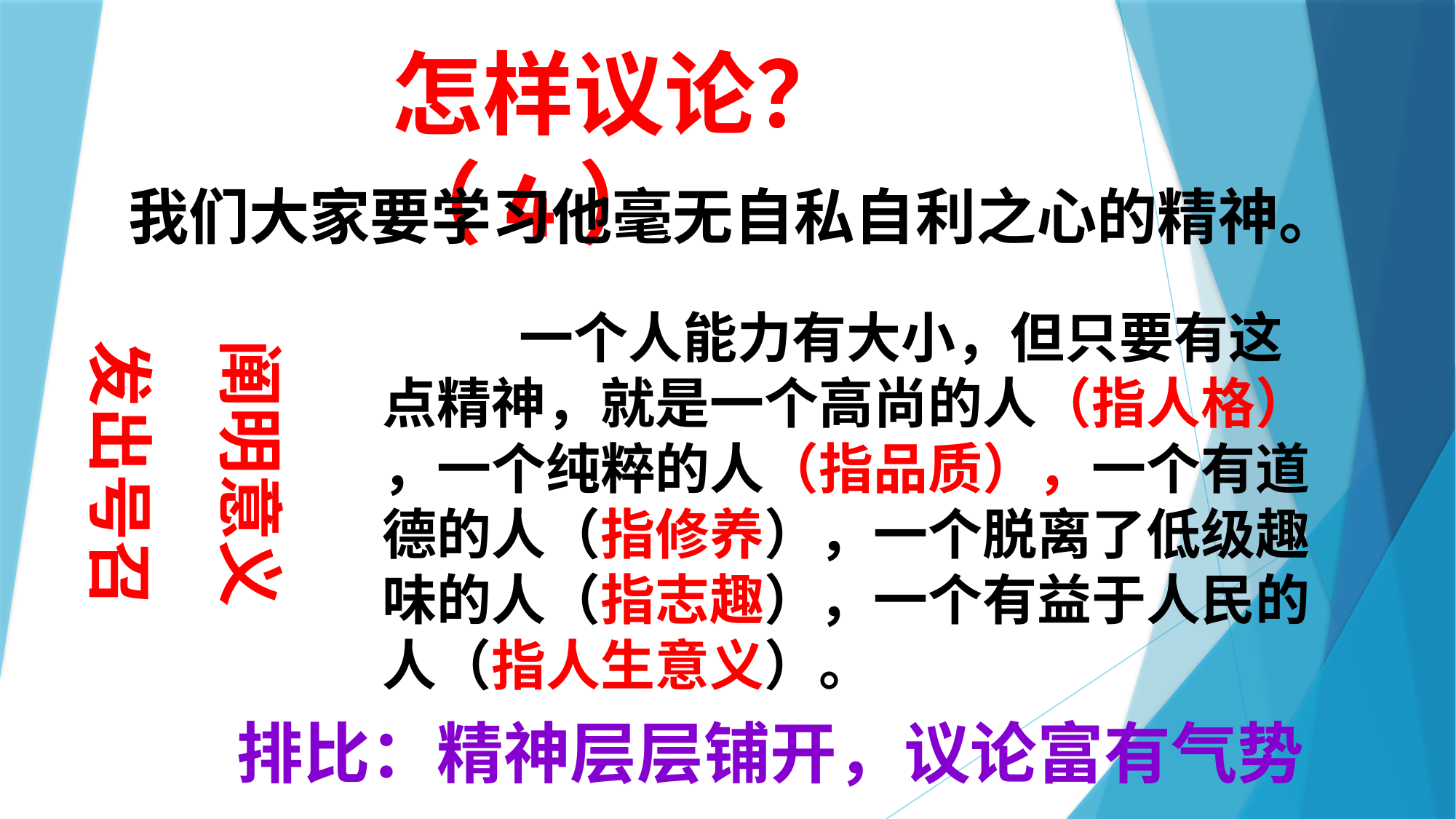

怎样议论？（4）
我们大家要学习他毫无自私自利之心的精神。

#

          一个人能力有大小，但只要有这点精神，就是一个高尚的人（指人格）
，一个纯粹的人（指品质），一个有道德的人（指修养），一个脱离了低级趣味的人（指志趣），一个有益于人民的人（指人生意义）。

发出号召
阐明意义

排比：精神层层铺开，议论富有气势